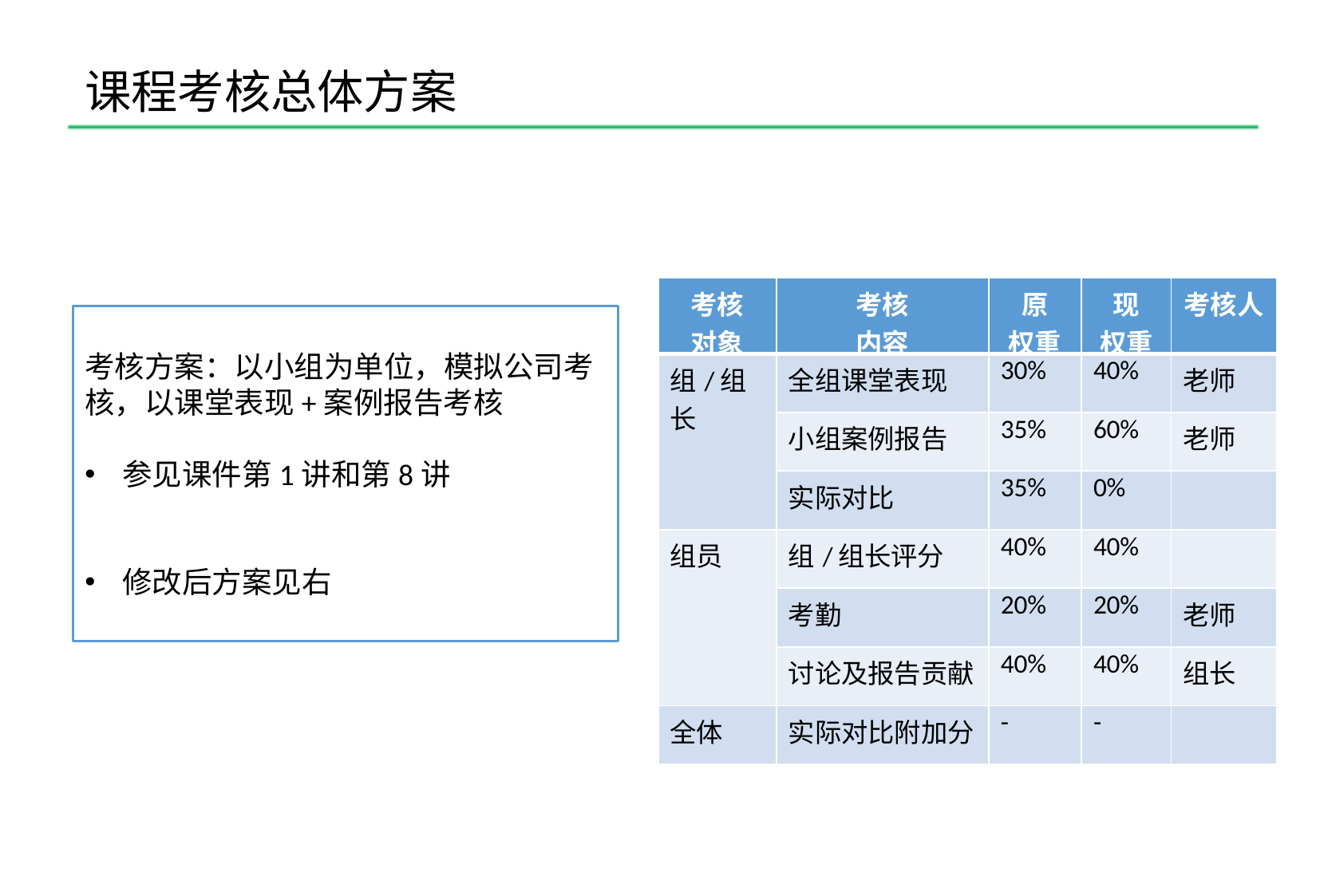

课程考核总体方案
| 考核 对象 | 考核 内容 | 原 权重 | 现 权重 | 考核人 |
| --- | --- | --- | --- | --- |
| 组/组长 | 全组课堂表现 | 30% | 40% | 老师 |
|  | 小组案例报告 | 35% | 60% | 老师 |
|  | 实际对比 | 35% | 0% |  |
| 组员 | 组/组长评分 | 40% | 40% |  |
|  | 考勤 | 20% | 20% | 老师 |
|  | 讨论及报告贡献 | 40% | 40% | 组长 |
| 全体 | 实际对比附加分 | - | - |  |

考核方案：以小组为单位，模拟公司考核，以课堂表现+案例报告考核

参见课件第1讲和第8讲

修改后方案见右

2